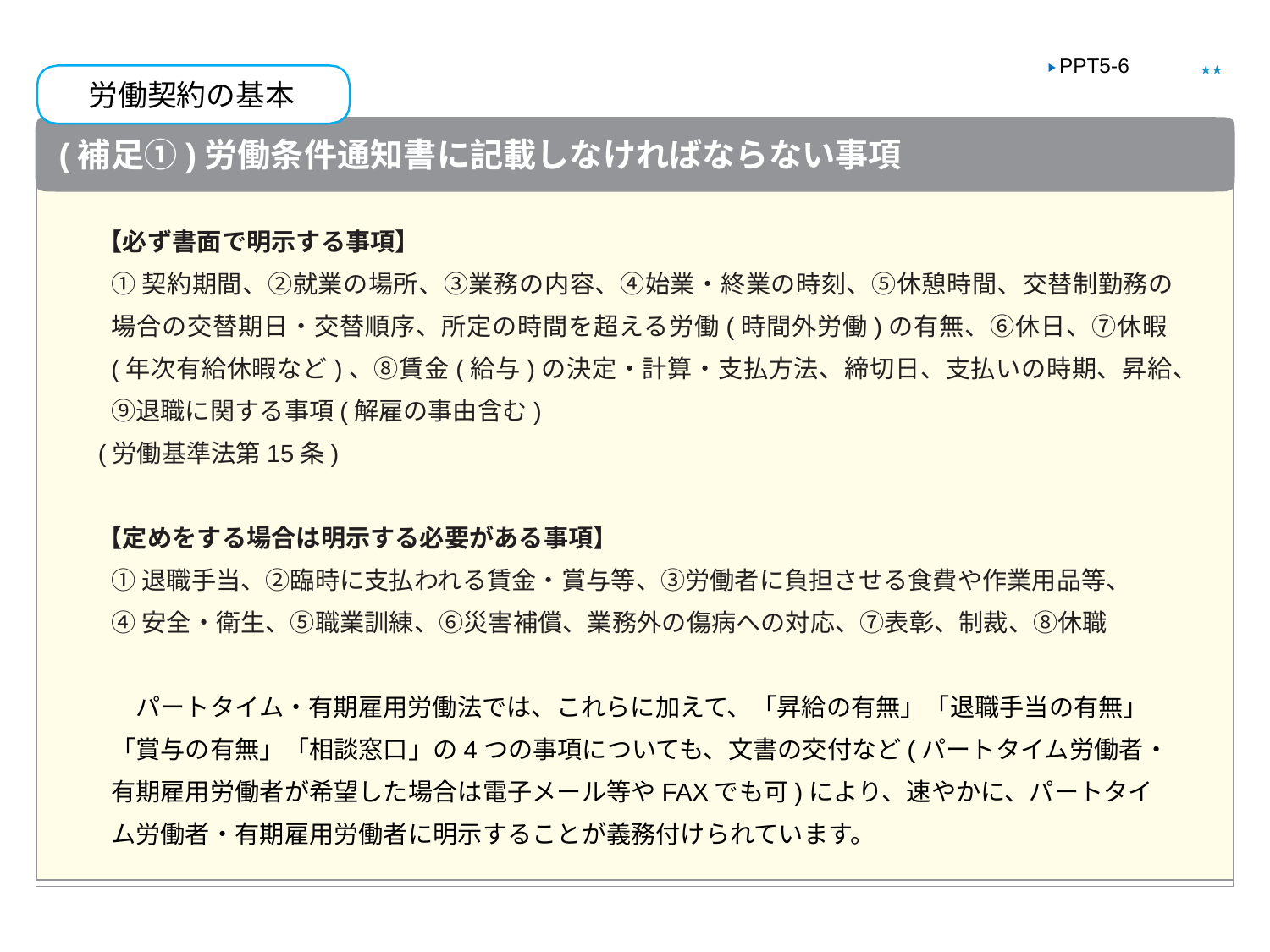

★★
▶ PPT5-6

労働契約の基本

(補足①)労働条件通知書に記載しなければならない事項

【必ず書面で明示する事項】
①契約期間、②就業の場所、③業務の内容、④始業・終業の時刻、⑤休憩時間、交替制勤務の場合の交替期日・交替順序、所定の時間を超える労働(時間外労働)の有無、⑥休日、⑦休暇(年次有給休暇など)、⑧賃金(給与)の決定・計算・支払方法、締切日、支払いの時期、昇給、⑨退職に関する事項(解雇の事由含む)
(労働基準法第15条)

【定めをする場合は明示する必要がある事項】
①退職手当、②臨時に支払われる賃金・賞与等、③労働者に負担させる食費や作業用品等、
④安全・衛生、⑤職業訓練、⑥災害補償、業務外の傷病への対応、⑦表彰、制裁、⑧休職

　パートタイム・有期雇用労働法では、これらに加えて、「昇給の有無」「退職手当の有無」「賞与の有無」「相談窓口」の4つの事項についても、文書の交付など(パートタイム労働者・有期雇用労働者が希望した場合は電子メール等やFAXでも可)により、速やかに、パートタイム労働者・有期雇用労働者に明示することが義務付けられています。